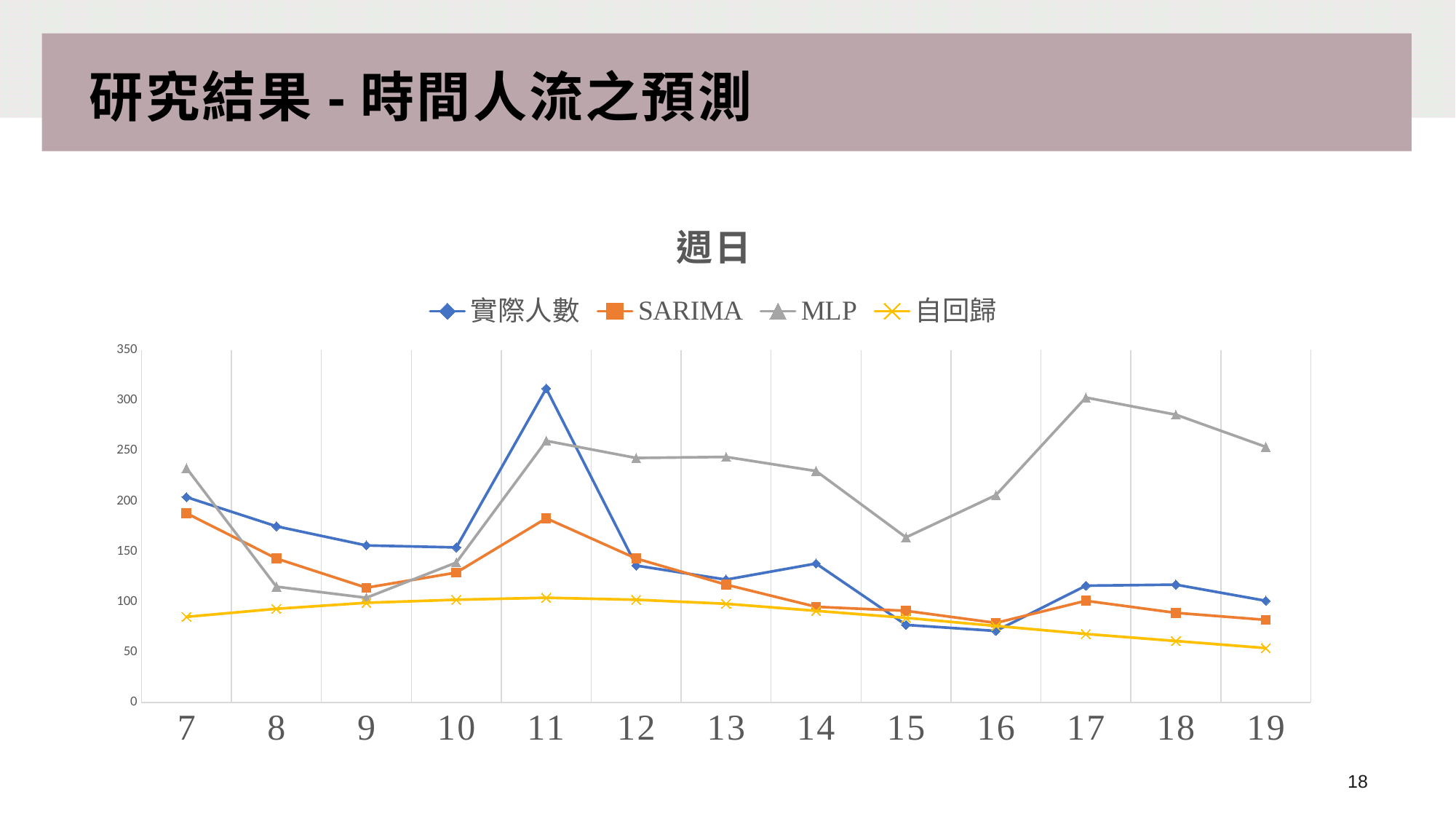

# 研究結果-時間人流之預測

### Chart: 週日

| Category | 實際人數 | SARIMA | MLP | 自回歸 |
|---|---|---|---|---|
| 7 | 204.0 | 188.0 | 233.0 | 85.0 |
| 8 | 175.0 | 143.0 | 115.0 | 93.0 |
| 9 | 156.0 | 114.0 | 104.0 | 99.0 |
| 10 | 154.0 | 129.0 | 139.0 | 102.0 |
| 11 | 312.0 | 183.0 | 260.0 | 104.0 |
| 12 | 136.0 | 143.0 | 243.0 | 102.0 |
| 13 | 122.0 | 117.0 | 244.0 | 98.0 |
| 14 | 138.0 | 95.0 | 230.0 | 91.0 |
| 15 | 77.0 | 91.0 | 164.0 | 84.0 |
| 16 | 71.0 | 79.0 | 206.0 | 76.0 |
| 17 | 116.0 | 101.0 | 303.0 | 68.0 |
| 18 | 117.0 | 89.0 | 286.0 | 61.0 |
| 19 | 101.0 | 82.0 | 254.0 | 54.0 |
18